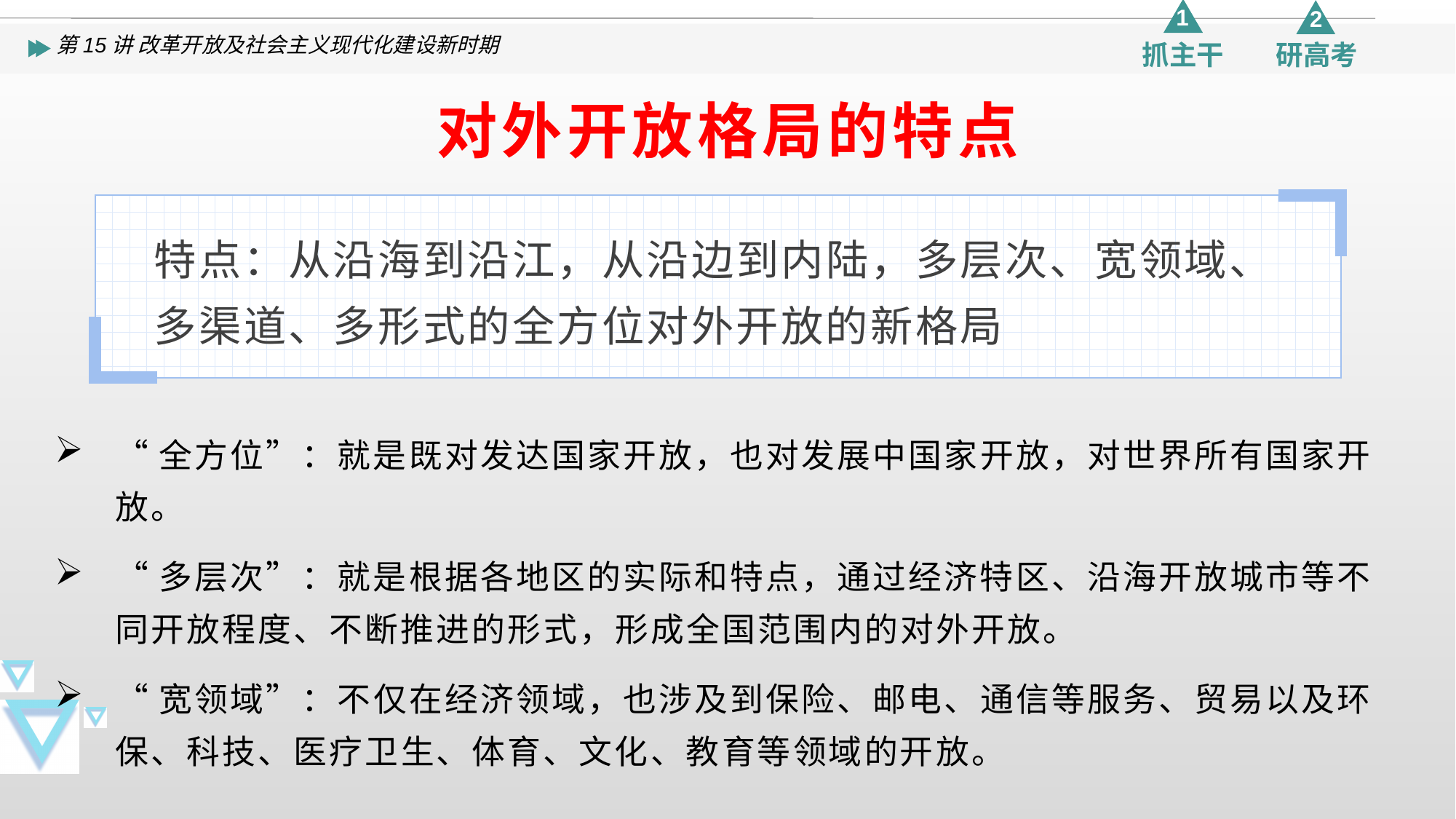

# 对外开放格局的特点

特点：从沿海到沿江，从沿边到内陆，多层次、宽领域、
多渠道、多形式的全方位对外开放的新格局
“全方位”：就是既对发达国家开放，也对发展中国家开放，对世界所有国家开放。
“多层次”：就是根据各地区的实际和特点，通过经济特区、沿海开放城市等不同开放程度、不断推进的形式，形成全国范围内的对外开放。
“宽领域”：不仅在经济领域，也涉及到保险、邮电、通信等服务、贸易以及环保、科技、医疗卫生、体育、文化、教育等领域的开放。